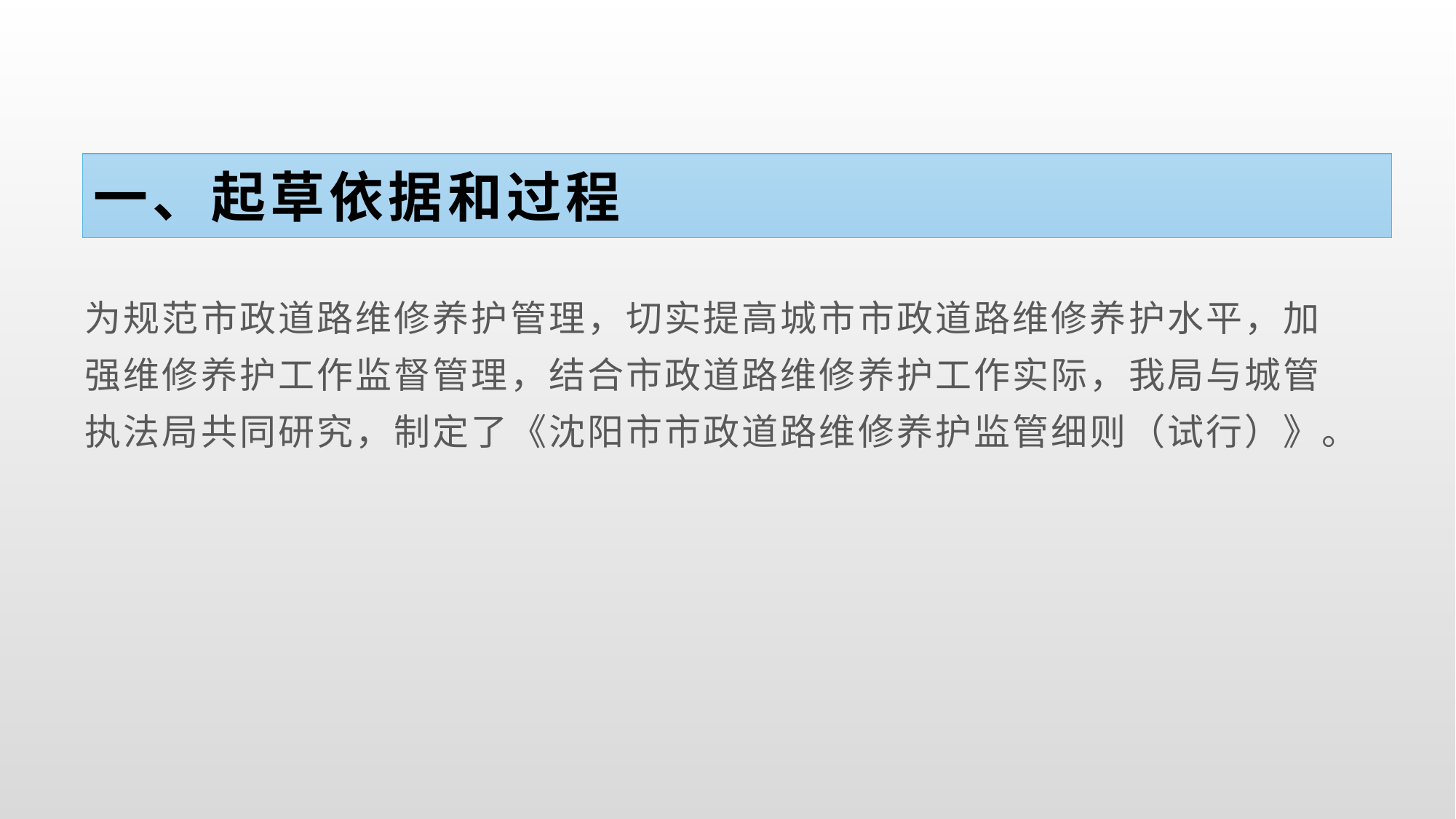

# 一、起草依据和过程
为规范市政道路维修养护管理，切实提高城市市政道路维修养护水平，加强维修养护工作监督管理，结合市政道路维修养护工作实际，我局与城管执法局共同研究，制定了《沈阳市市政道路维修养护监管细则（试行）》。